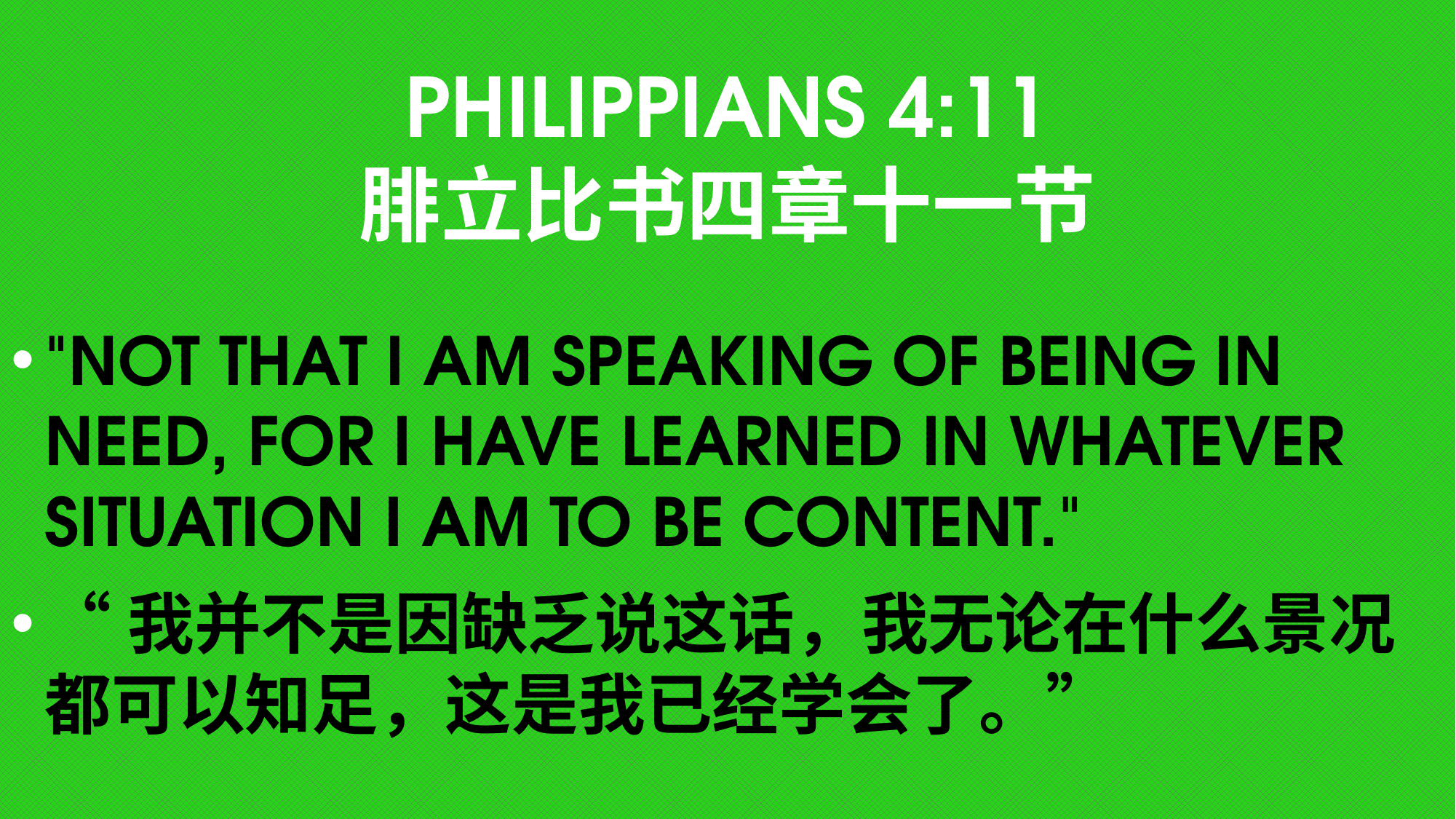

# Philippians 4:11 腓立比书四章十一节
"NOT THAT I AM SPEAKING OF BEING IN NEED, FOR I HAVE LEARNED IN WHATEVER SITUATION I AM TO BE CONTENT."
“我并不是因缺乏说这话，我无论在什么景况都可以知足，这是我已经学会了。”